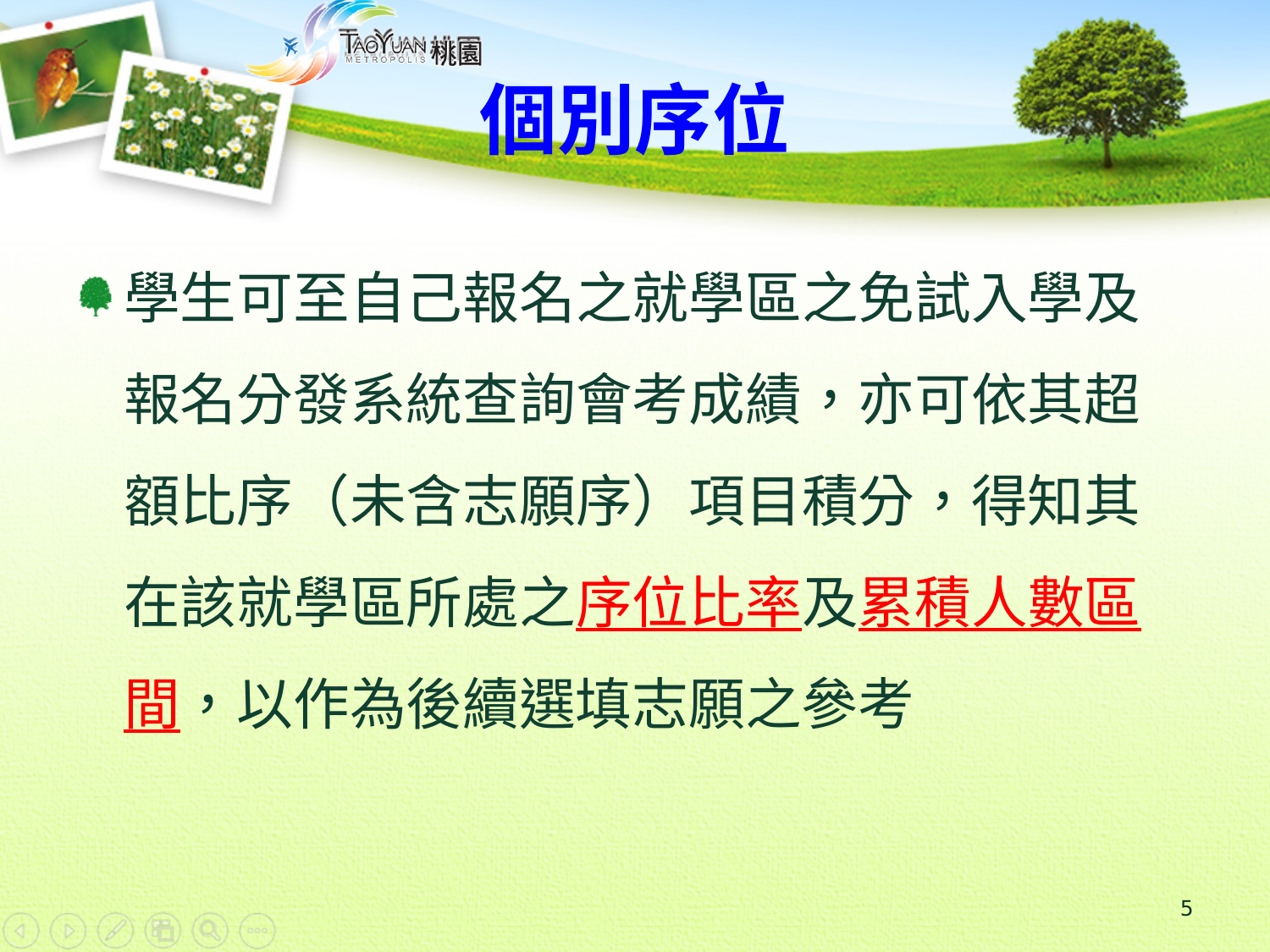

# 個別序位
學生可至自己報名之就學區之免試入學及報名分發系統查詢會考成績，亦可依其超額比序（未含志願序）項目積分，得知其在該就學區所處之序位比率及累積人數區間，以作為後續選填志願之參考

5